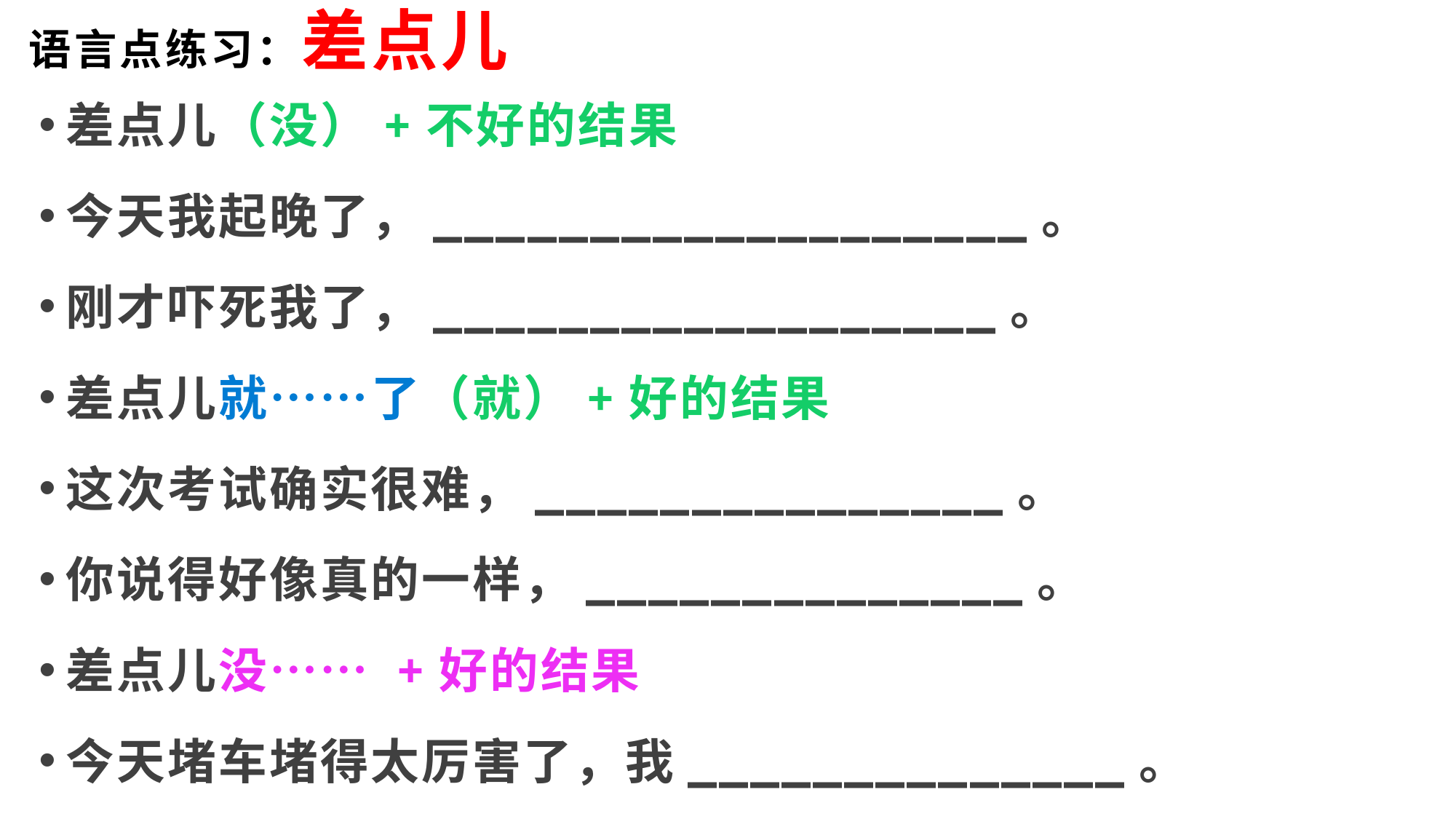

# 语言点练习：差点儿
差点儿（没）+不好的结果
今天我起晚了，___________________。
刚才吓死我了，__________________。
差点儿就……了（就）+好的结果
这次考试确实很难，_______________。
你说得好像真的一样，______________。
差点儿没…… +好的结果
今天堵车堵得太厉害了，我______________。